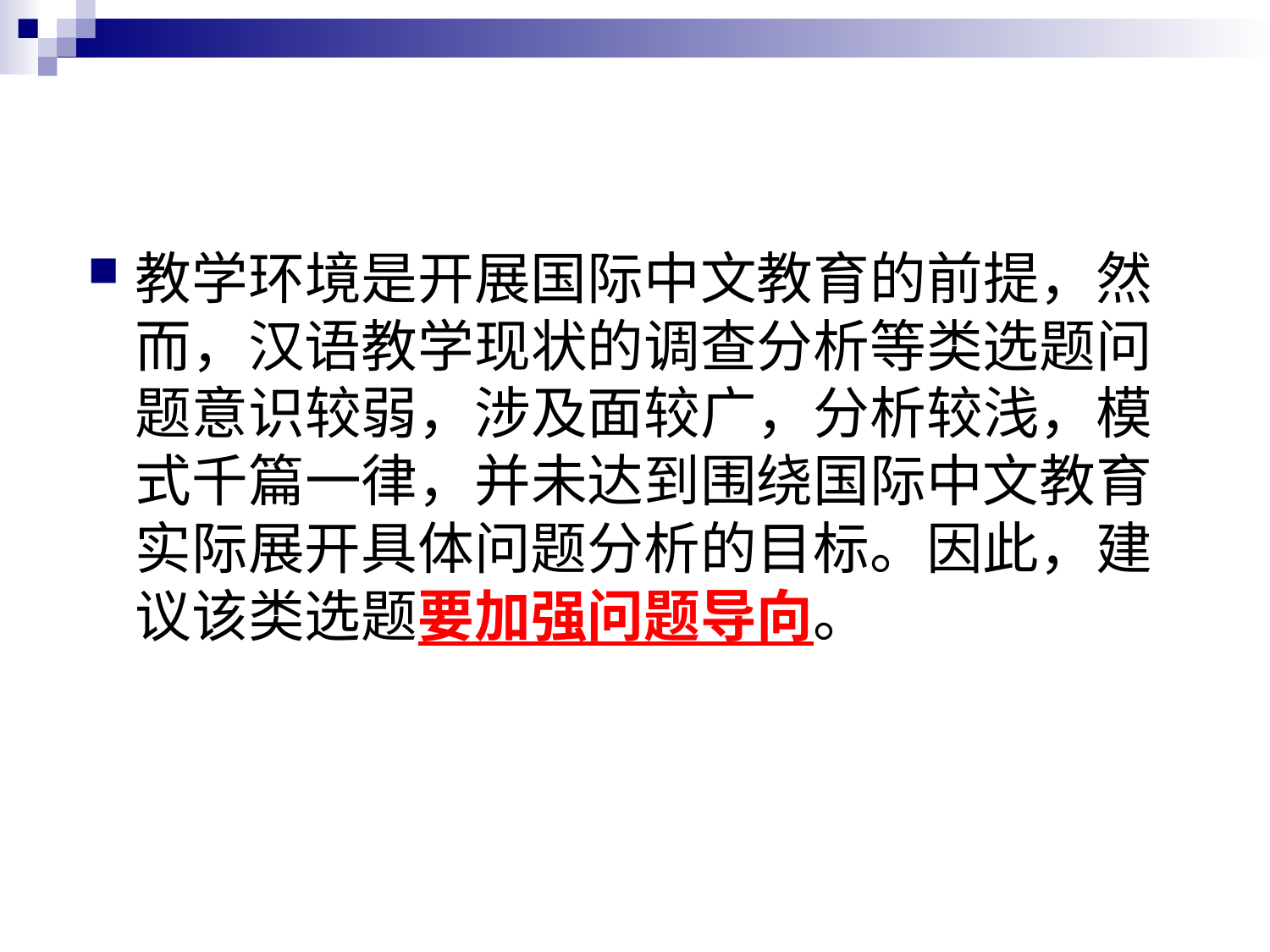

教学环境是开展国际中文教育的前提，然而，汉语教学现状的调查分析等类选题问题意识较弱，涉及面较广，分析较浅，模式千篇一律，并未达到围绕国际中文教育实际展开具体问题分析的目标。因此，建议该类选题要加强问题导向。